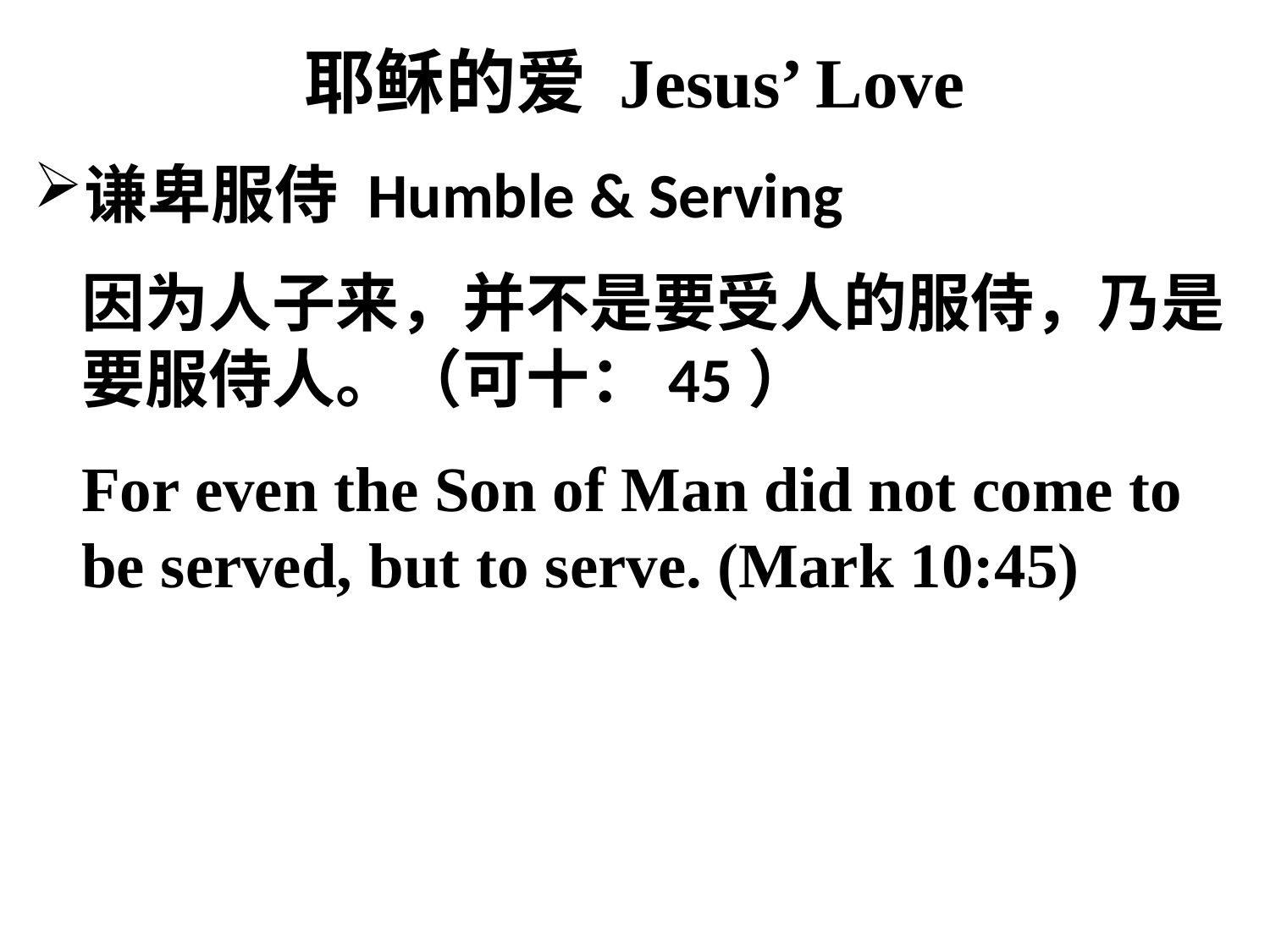

# 耶稣的爱 Jesus’ Love
谦卑服侍 Humble & Serving

	因为人子来，并不是要受人的服侍，乃是要服侍人。（可十：45）

	For even the Son of Man did not come to be served, but to serve. (Mark 10:45)